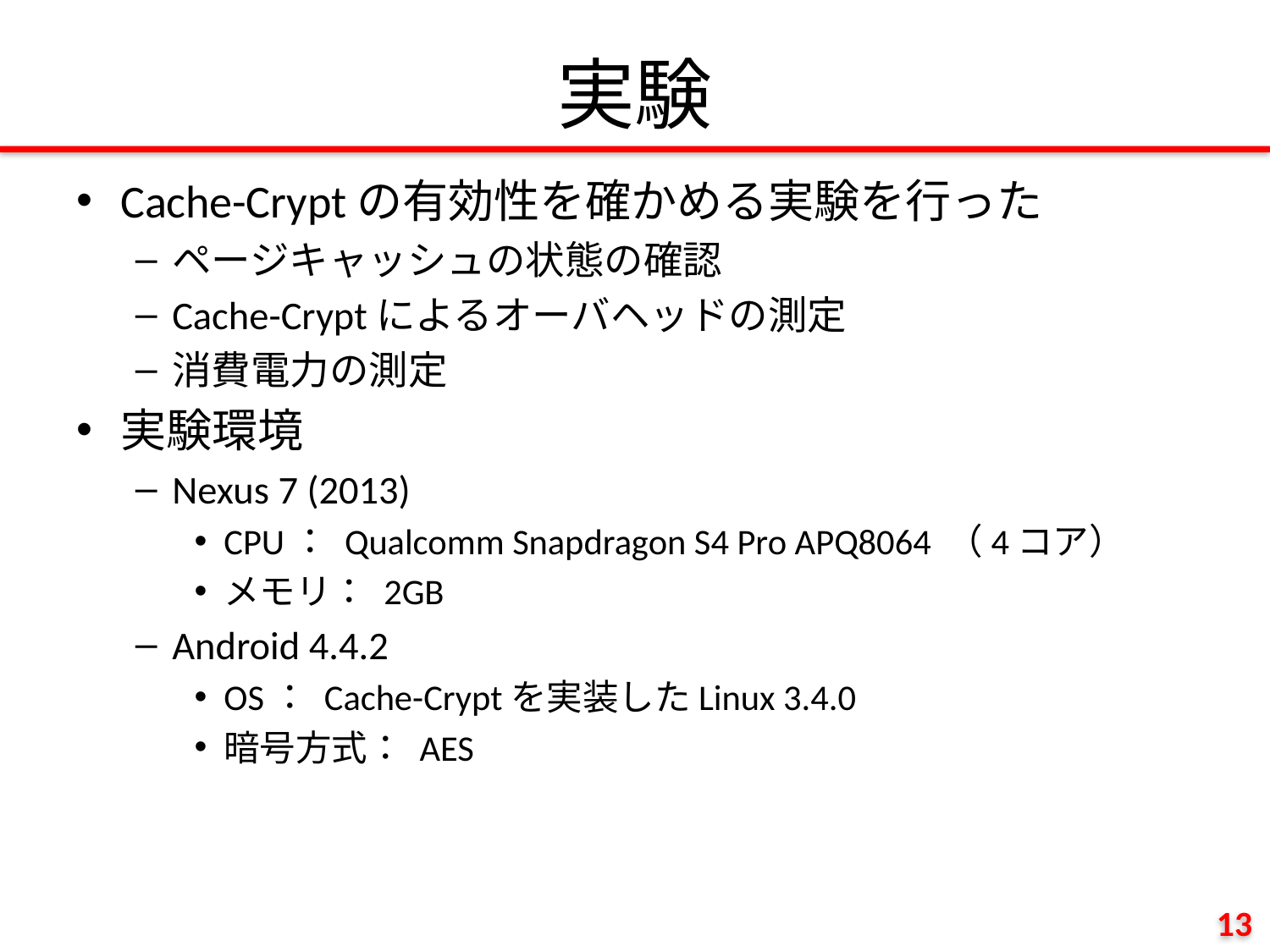

# 実験
Cache-Cryptの有効性を確かめる実験を行った
ページキャッシュの状態の確認
Cache-Cryptによるオーバヘッドの測定
消費電力の測定
実験環境
Nexus 7 (2013)
CPU： Qualcomm Snapdragon S4 Pro APQ8064 （4コア）
メモリ： 2GB
Android 4.4.2
OS： Cache-Cryptを実装したLinux 3.4.0
暗号方式： AES